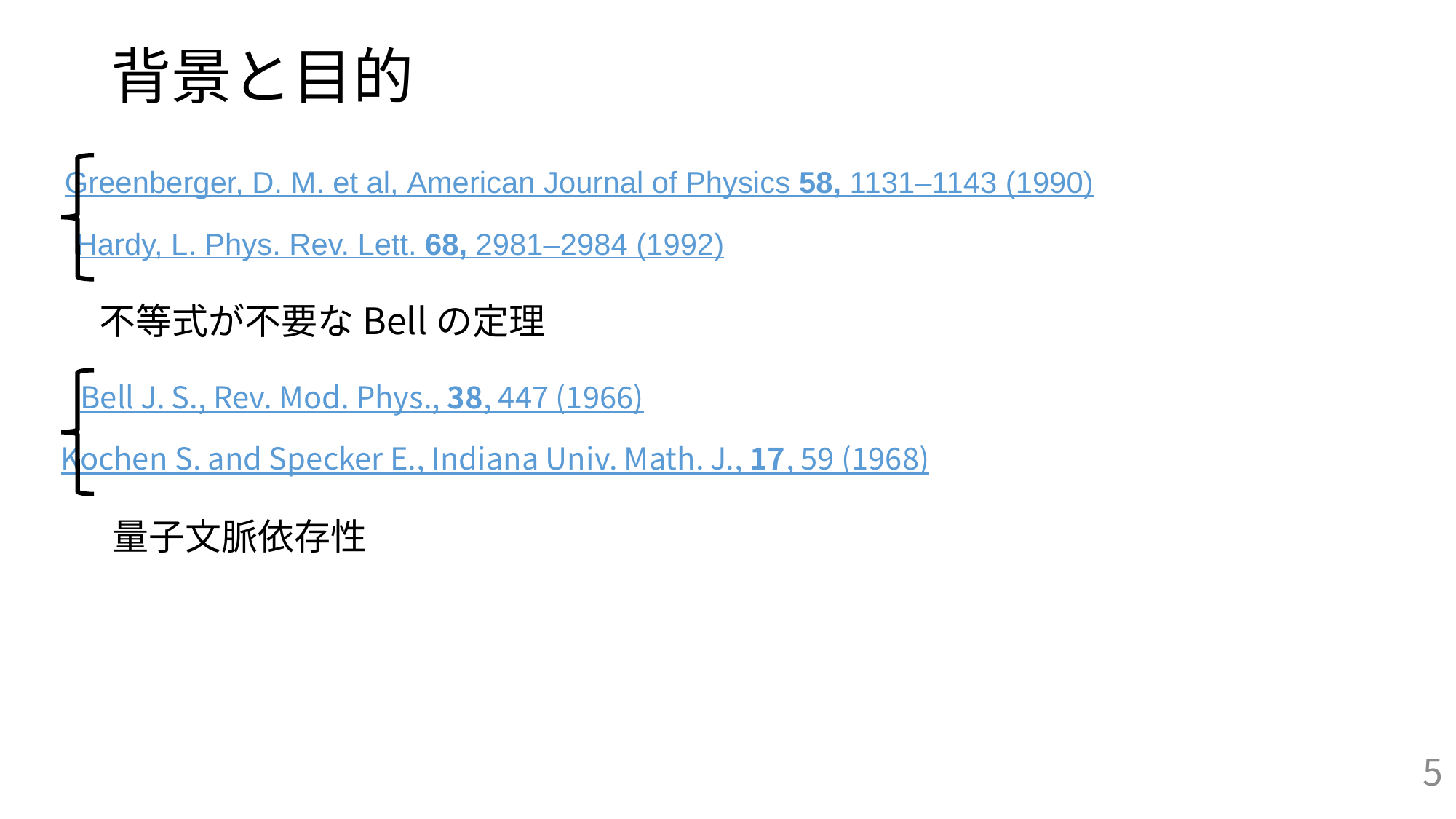

# 背景と目的

Greenberger, D. M. et al, American Journal of Physics 58, 1131–1143 (1990)
Hardy, L. Phys. Rev. Lett. 68, 2981–2984 (1992)
不等式が不要なBellの定理

Bell J. S., Rev. Mod. Phys., 38, 447 (1966)
Kochen S. and Specker E., Indiana Univ. Math. J., 17, 59 (1968)
量子文脈依存性
5